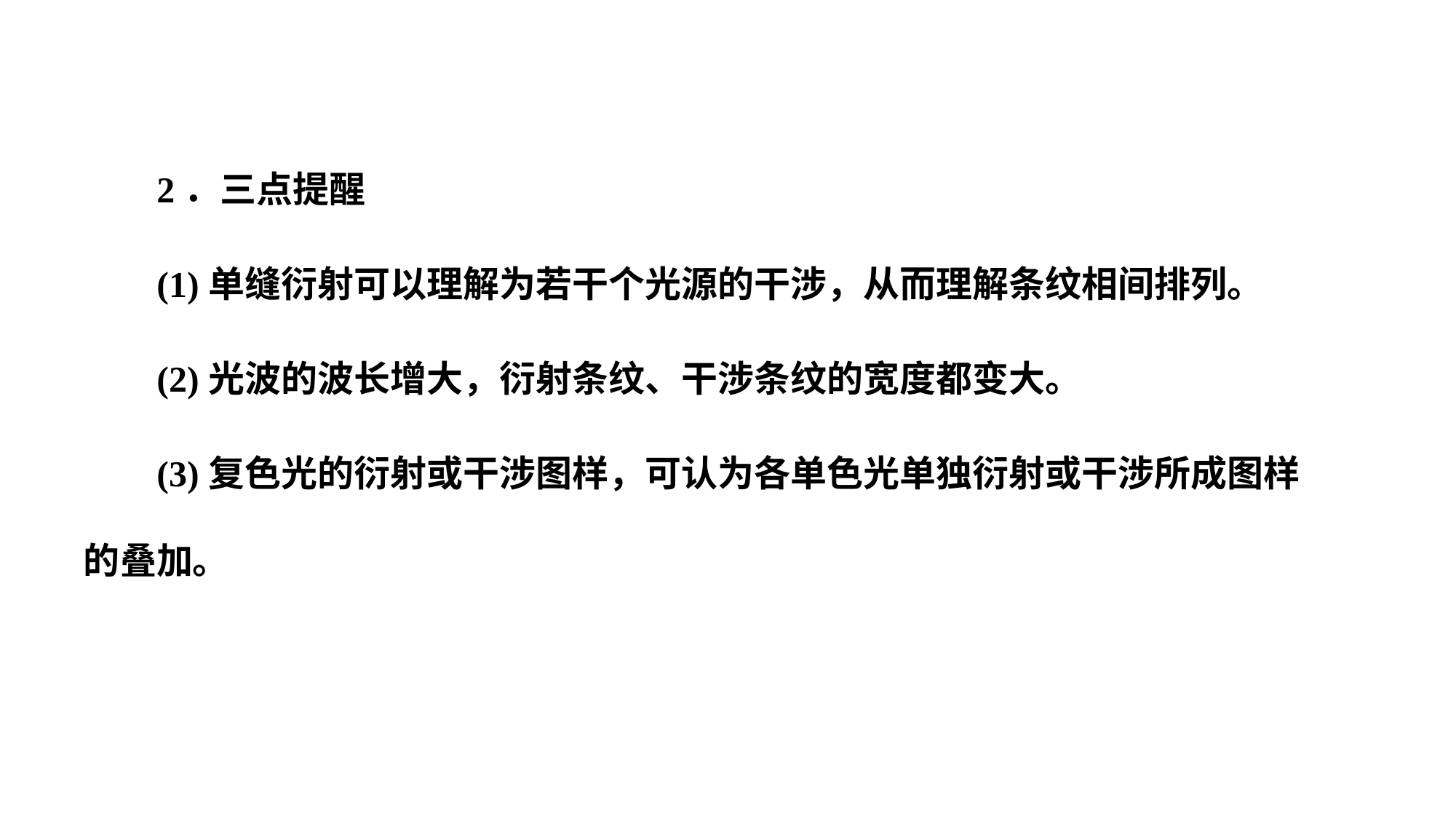

2．三点提醒
(1)单缝衍射可以理解为若干个光源的干涉，从而理解条纹相间排列。
(2)光波的波长增大，衍射条纹、干涉条纹的宽度都变大。
(3)复色光的衍射或干涉图样，可认为各单色光单独衍射或干涉所成图样的叠加。